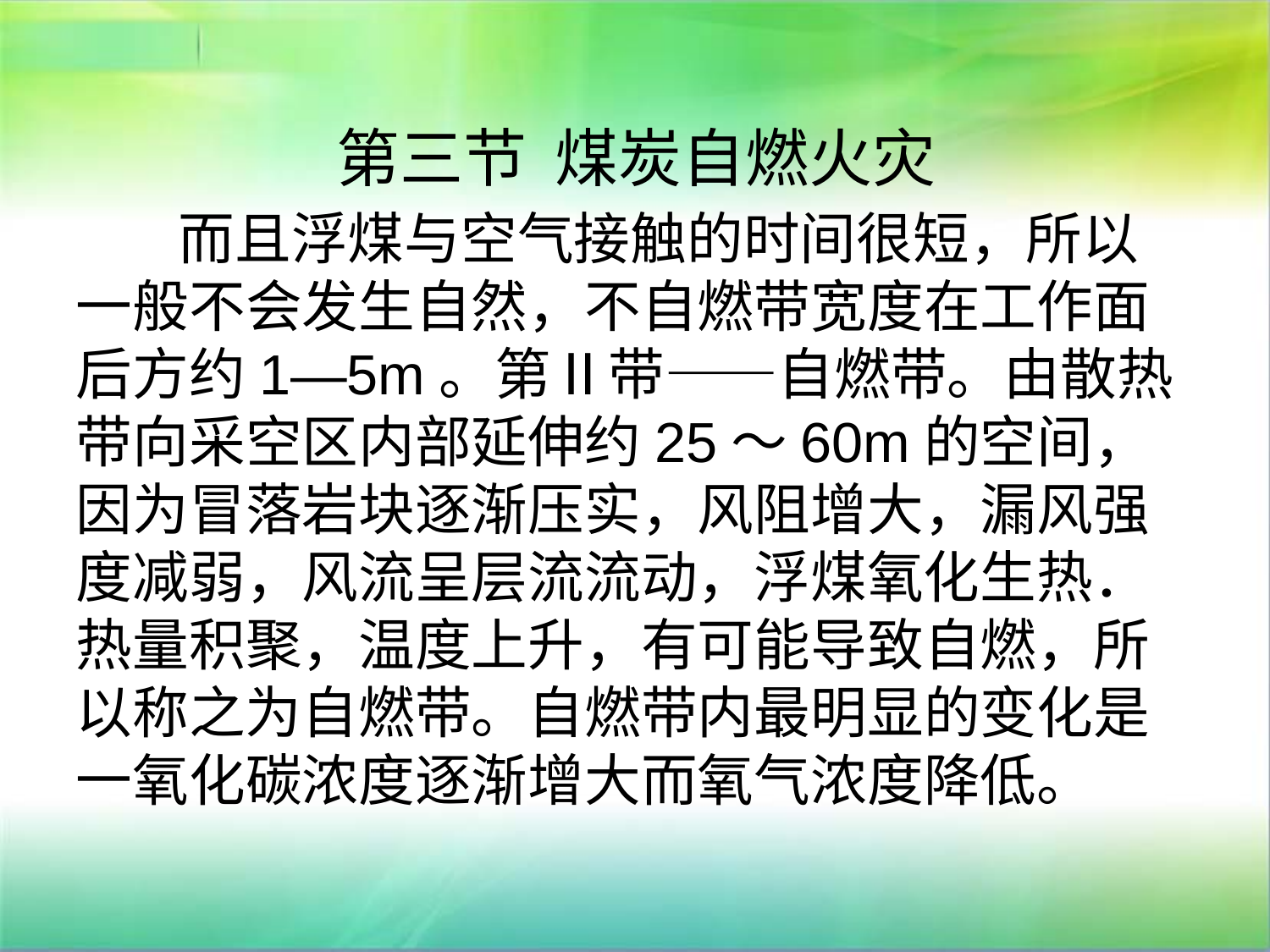

# 第三节  煤炭自燃火灾
       而且浮煤与空气接触的时间很短，所以一般不会发生自然，不自燃带宽度在工作面后方约1—5m。第Ⅱ带——自燃带。由散热带向采空区内部延伸约25～60m的空间，因为冒落岩块逐渐压实，风阻增大，漏风强度减弱，风流呈层流流动，浮煤氧化生热．热量积聚，温度上升，有可能导致自燃，所以称之为自燃带。自燃带内最明显的变化是一氧化碳浓度逐渐增大而氧气浓度降低。